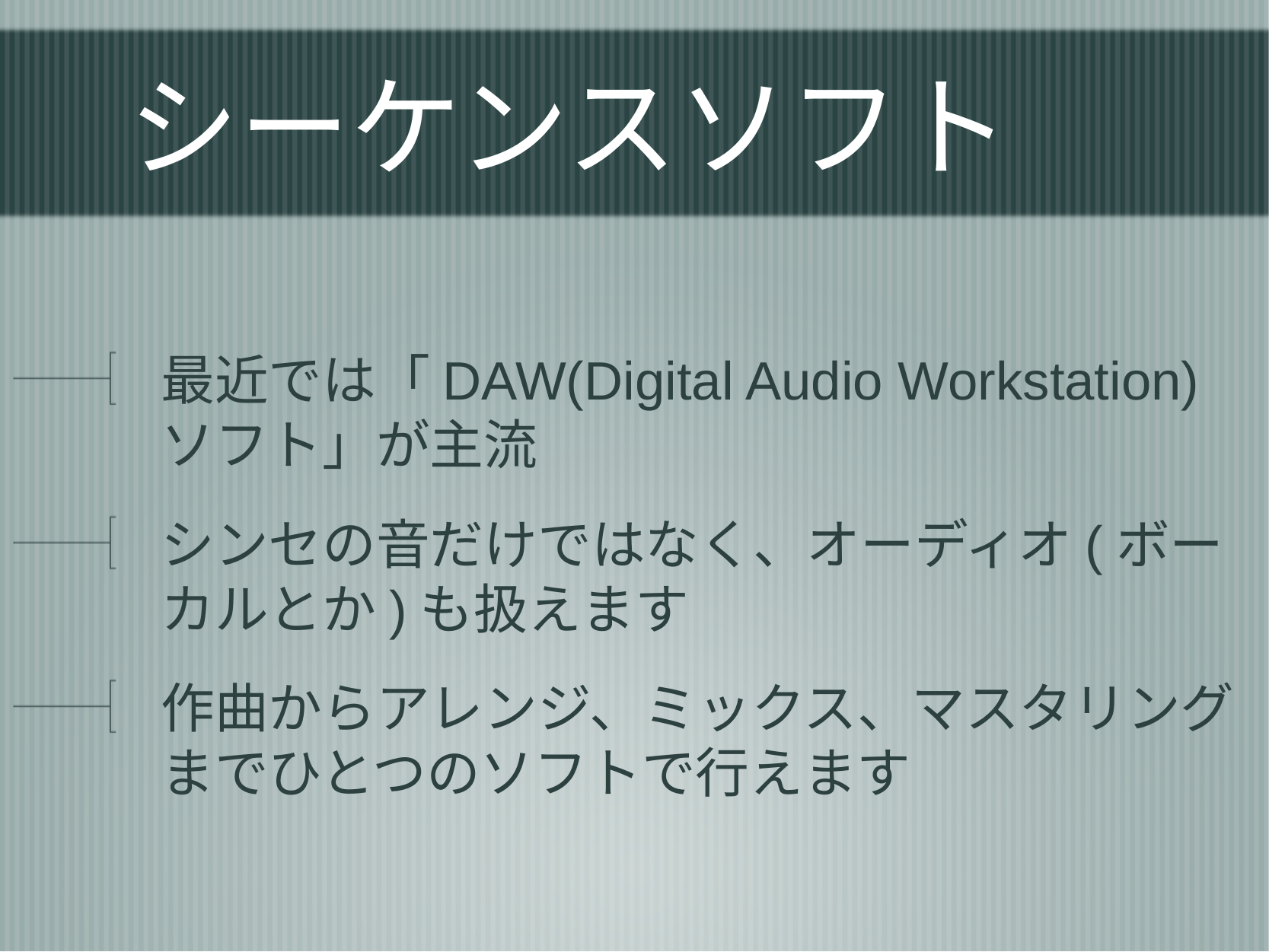

# シーケンスソフト
最近では「DAW(Digital Audio Workstation)ソフト」が主流
シンセの音だけではなく、オーディオ(ボーカルとか)も扱えます
作曲からアレンジ、ミックス、マスタリングまでひとつのソフトで行えます